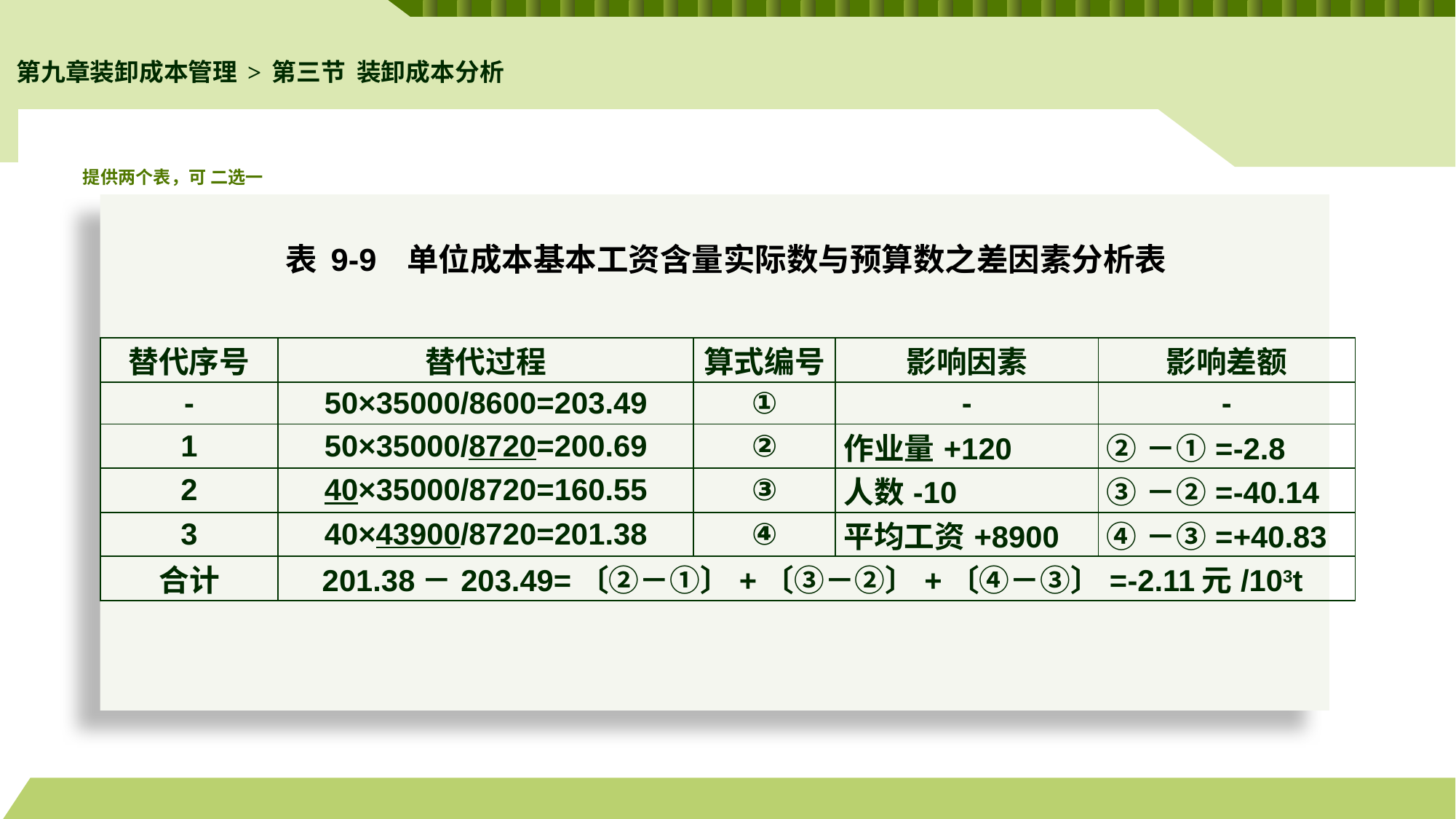

第九章装卸成本管理>第三节  装卸成本分析
提供两个表，可 二选一
表9-9  单位成本基本工资含量实际数与预算数之差因素分析表
| 替代序号 | 替代过程 | 算式编号 | 影响因素 | 影响差额 |
| --- | --- | --- | --- | --- |
| - | 50×35000/8600=203.49 | ① | - | - |
| 1 | 50×35000/8720=200.69 | ② | 作业量+120 | ②－①=-2.8 |
| 2 | 40×35000/8720=160.55 | ③ | 人数-10 | ③－②=-40.14 |
| 3 | 40×43900/8720=201.38 | ④ | 平均工资+8900 | ④－③=+40.83 |
| 合计 | 201.38－203.49=〔②－①〕+〔③－②〕+〔④－③〕=-2.11元/103t |  |  |  |